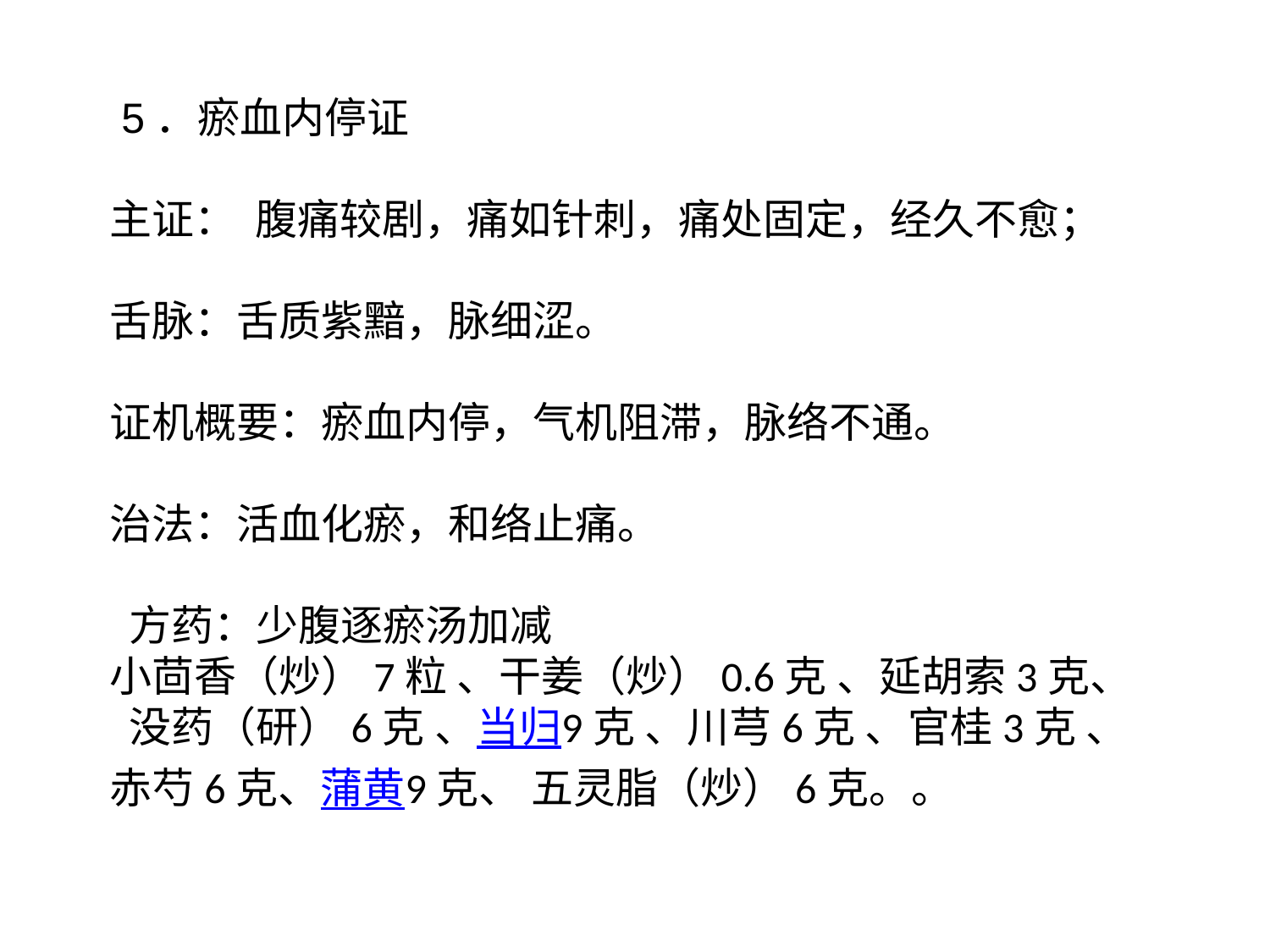

5．瘀血内停证

主证：  腹痛较剧，痛如针刺，痛处固定，经久不愈；

舌脉：舌质紫黯，脉细涩。

证机概要：瘀血内停，气机阻滞，脉络不通。

治法：活血化瘀，和络止痛。

 方药：少腹逐瘀汤加减
小茴香（炒）7粒 、干姜（炒）0.6克 、延胡索3克、
 没药（研）6克 、当归9克 、川芎6克 、官桂3克 、
赤芍6克、蒲黄9克、 五灵脂（炒）6克。。